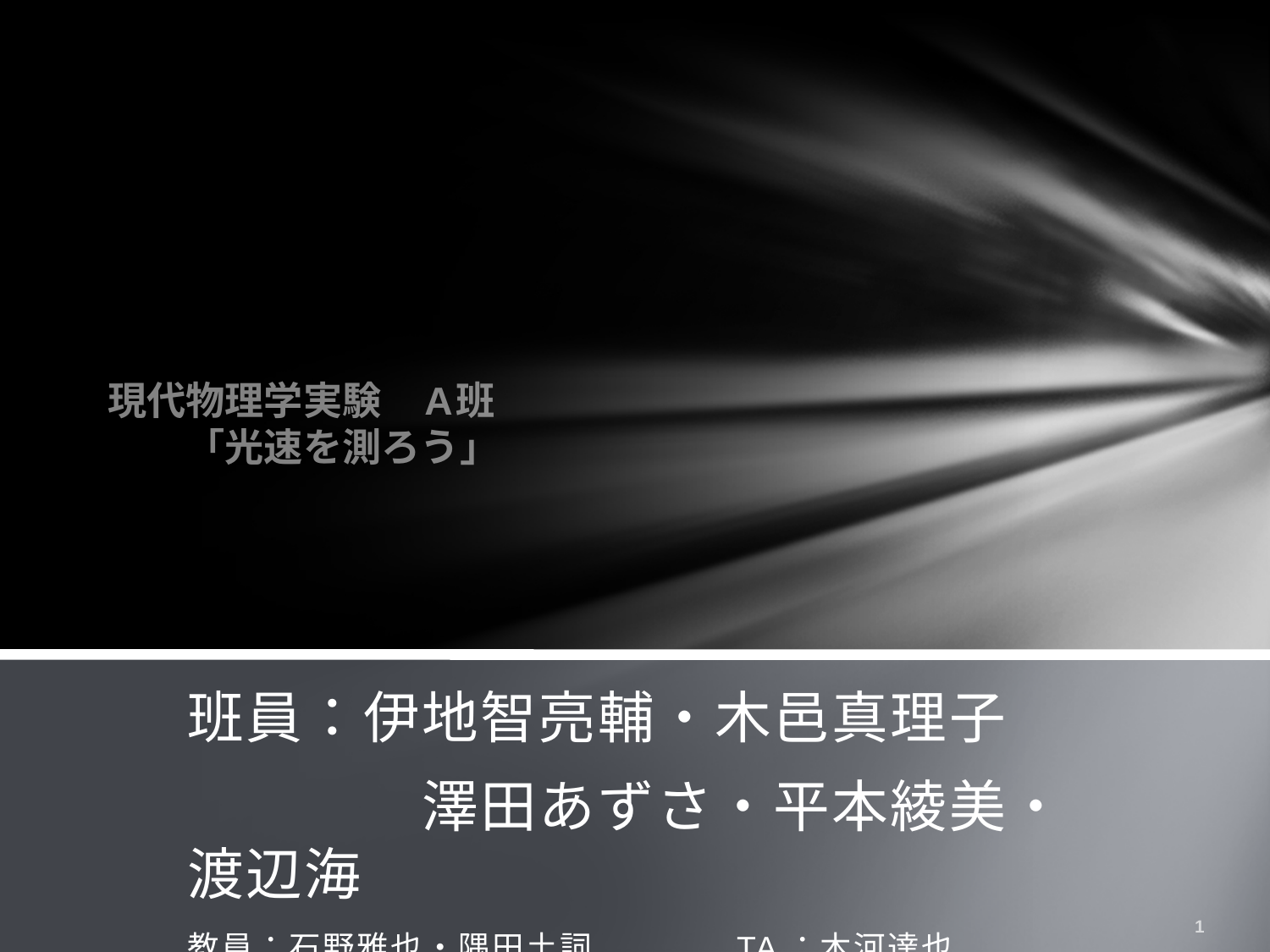

# 現代物理学実験　A班 　　「光速を測ろう」
班員：伊地智亮輔・木邑真理子
　　　　澤田あずさ・平本綾美・渡辺海
教員：石野雅也・隅田土詞　　　　TA：木河達也

1